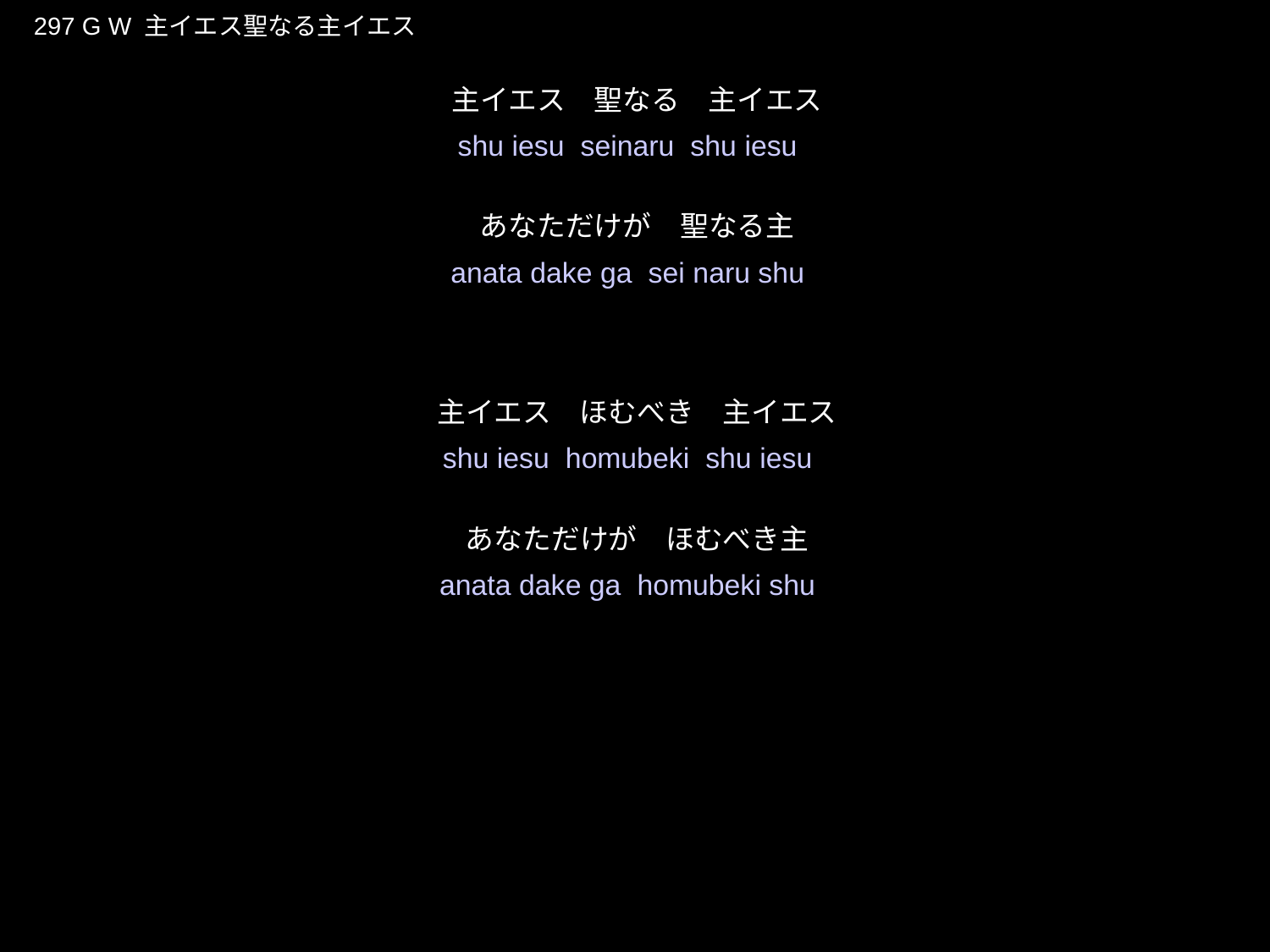

しゅいえすせいなるしゅいえす
★W
297 G W 主イエス聖なる主イエス
主イエス　聖なる　主イエス
あなただけが　聖なる主
主イエス　ほむべき　主イエス
あなただけが　ほむべき主
★３
shu iesu  seinaru  shu iesu
anata dake ga  sei naru shu
shu iesu  homubeki  shu iesu
anata dake ga  homubeki shu